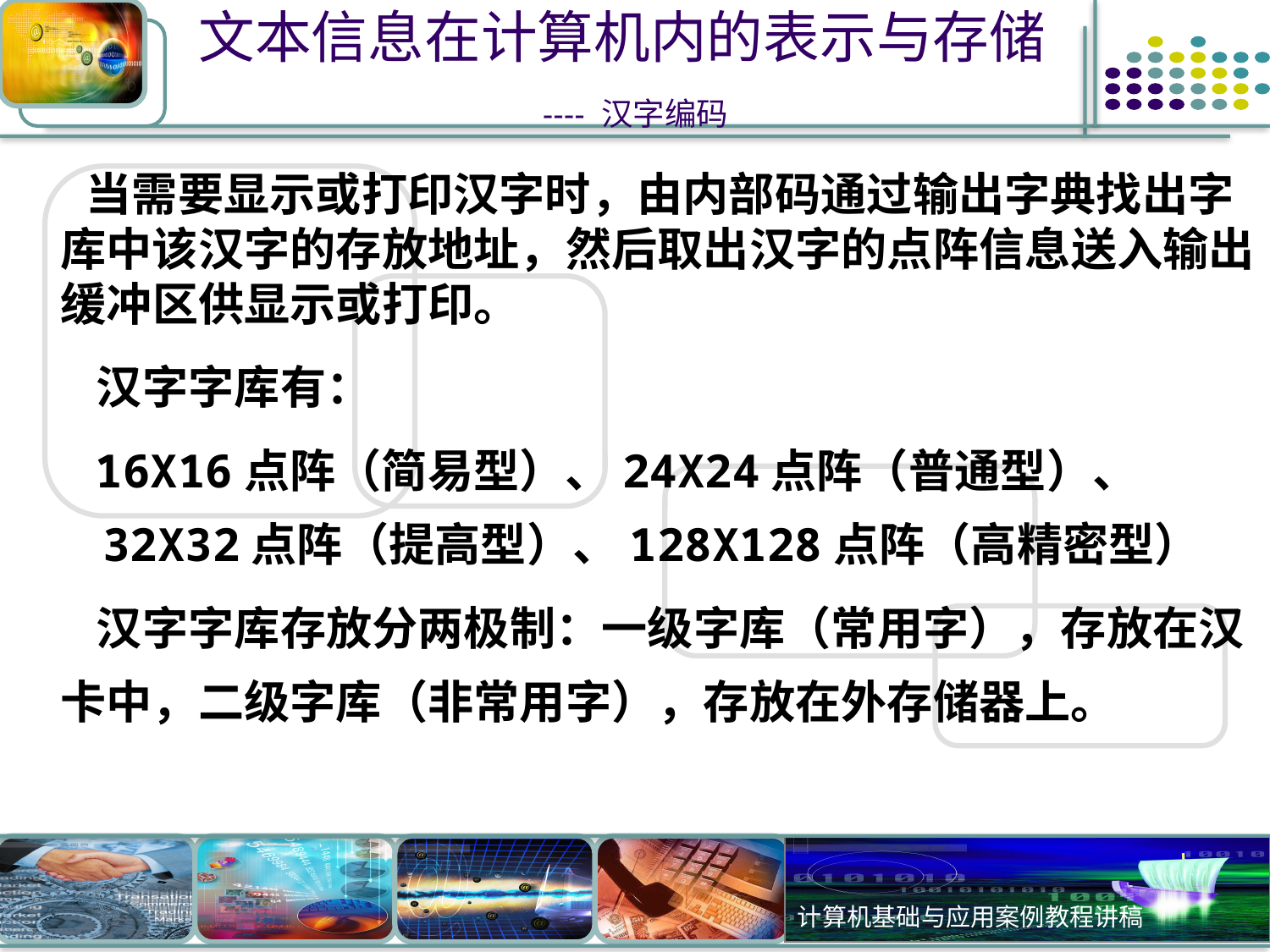

# 文本信息在计算机内的表示与存储 ---- 汉字编码
      当需要显示或打印汉字时，由内部码通过输出字典找出字库中该汉字的存放地址，然后取出汉字的点阵信息送入输出缓冲区供显示或打印。
       汉字字库有：
   16X16点阵（简易型）、24X24点阵（普通型）、               32X32点阵（提高型）、128X128点阵（高精密型）
       汉字字库存放分两极制：一级字库（常用字），存放在汉卡中，二级字库（非常用字），存放在外存储器上。